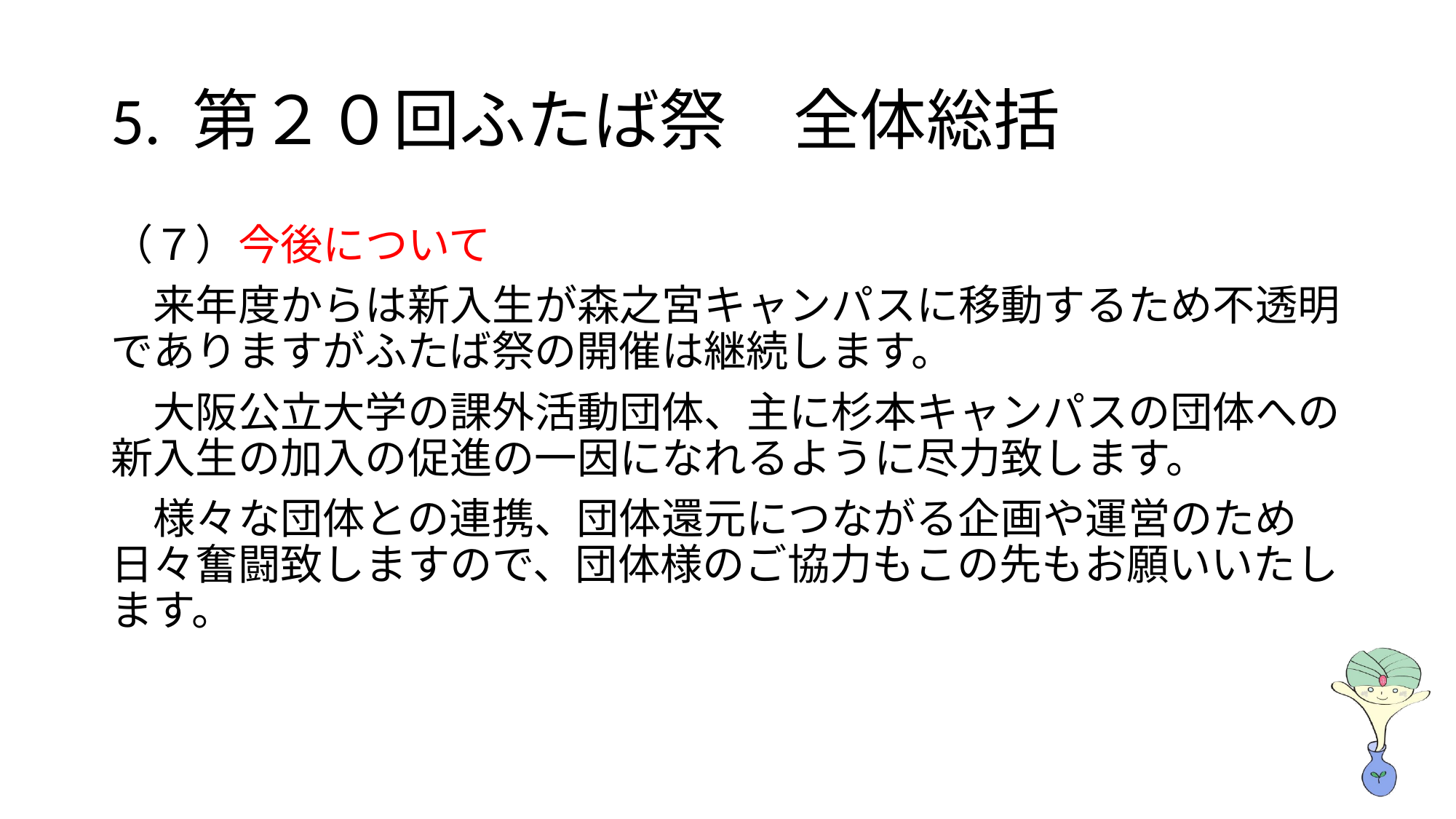

# 5. 第２０回ふたば祭　全体総括
（７）今後について
　来年度からは新入生が森之宮キャンパスに移動するため不透明でありますがふたば祭の開催は継続します。
　大阪公立大学の課外活動団体、主に杉本キャンパスの団体への新入生の加入の促進の一因になれるように尽力致します。
　様々な団体との連携、団体還元につながる企画や運営のため日々奮闘致しますので、団体様のご協力もこの先もお願いいたします。